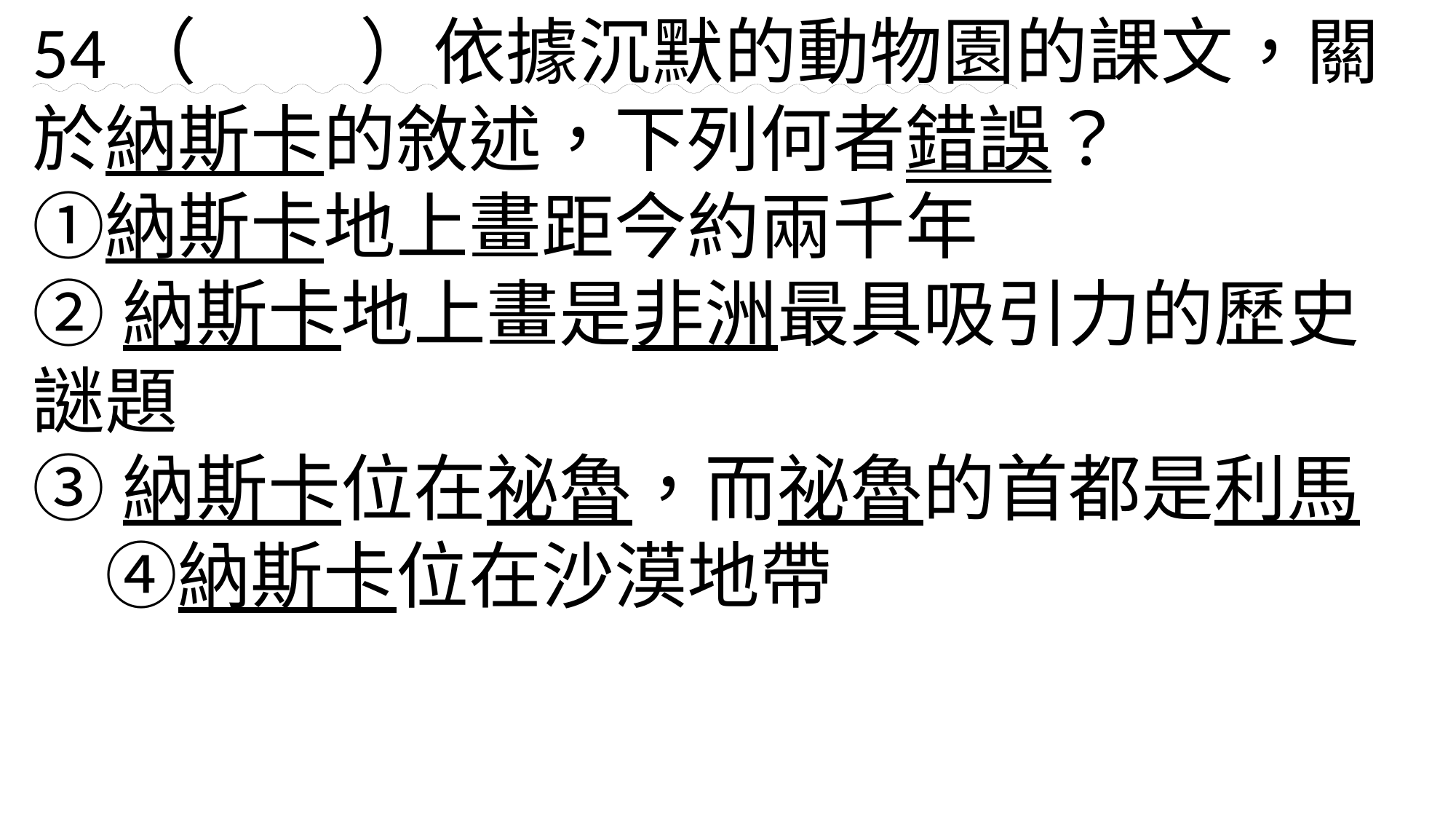

54（          ）依據沉默的動物園的課文，關於納斯卡的敘述，下列何者錯誤？　
①納斯卡地上畫距今約兩千年
②納斯卡地上畫是非洲最具吸引力的歷史謎題
③納斯卡位在祕魯，而祕魯的首都是利馬　④納斯卡位在沙漠地帶